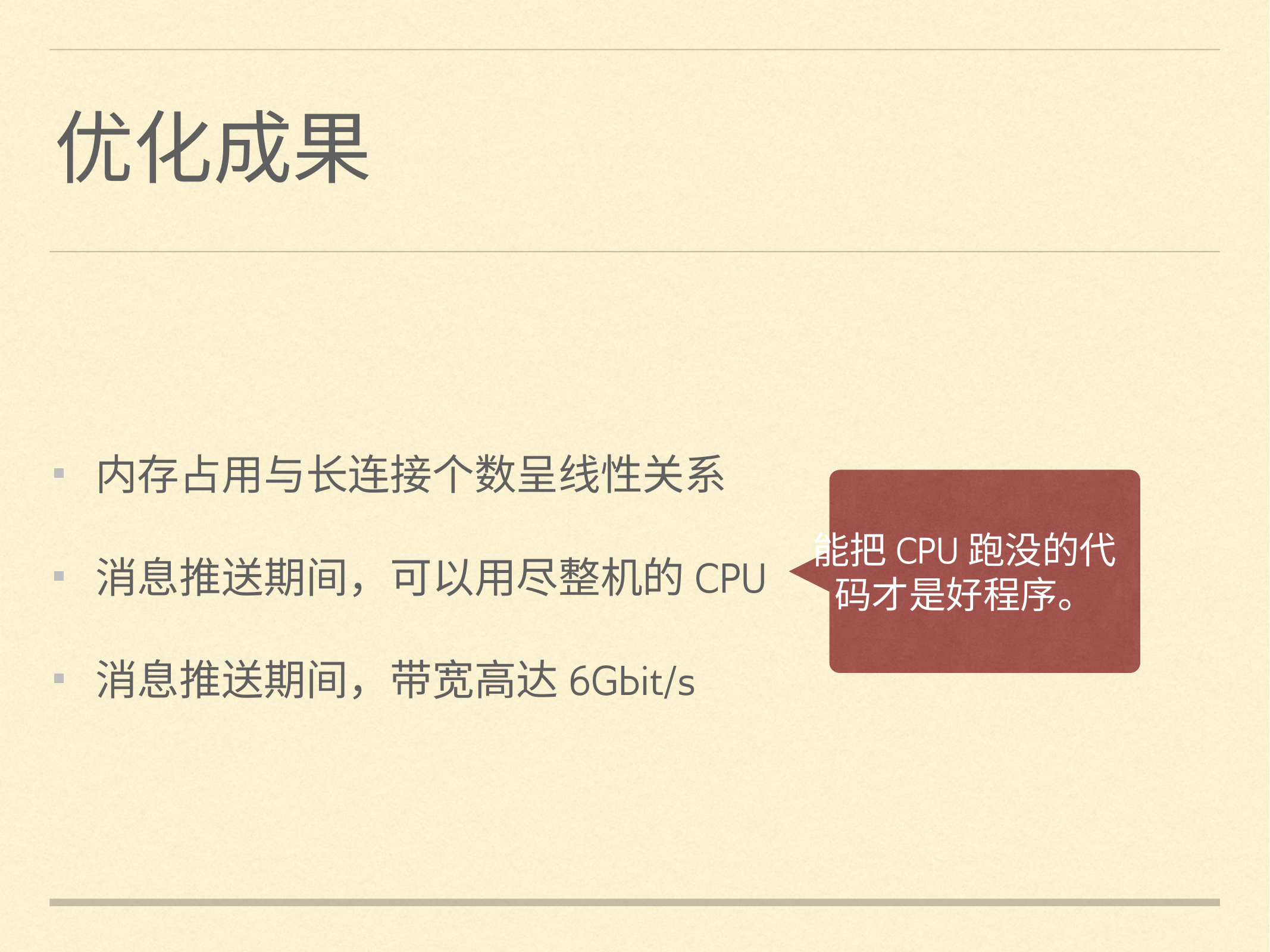

# 优化成果
内存占用与长连接个数呈线性关系
消息推送期间，可以用尽整机的CPU
消息推送期间，带宽高达6Gbit/s
能把CPU跑没的代码才是好程序。